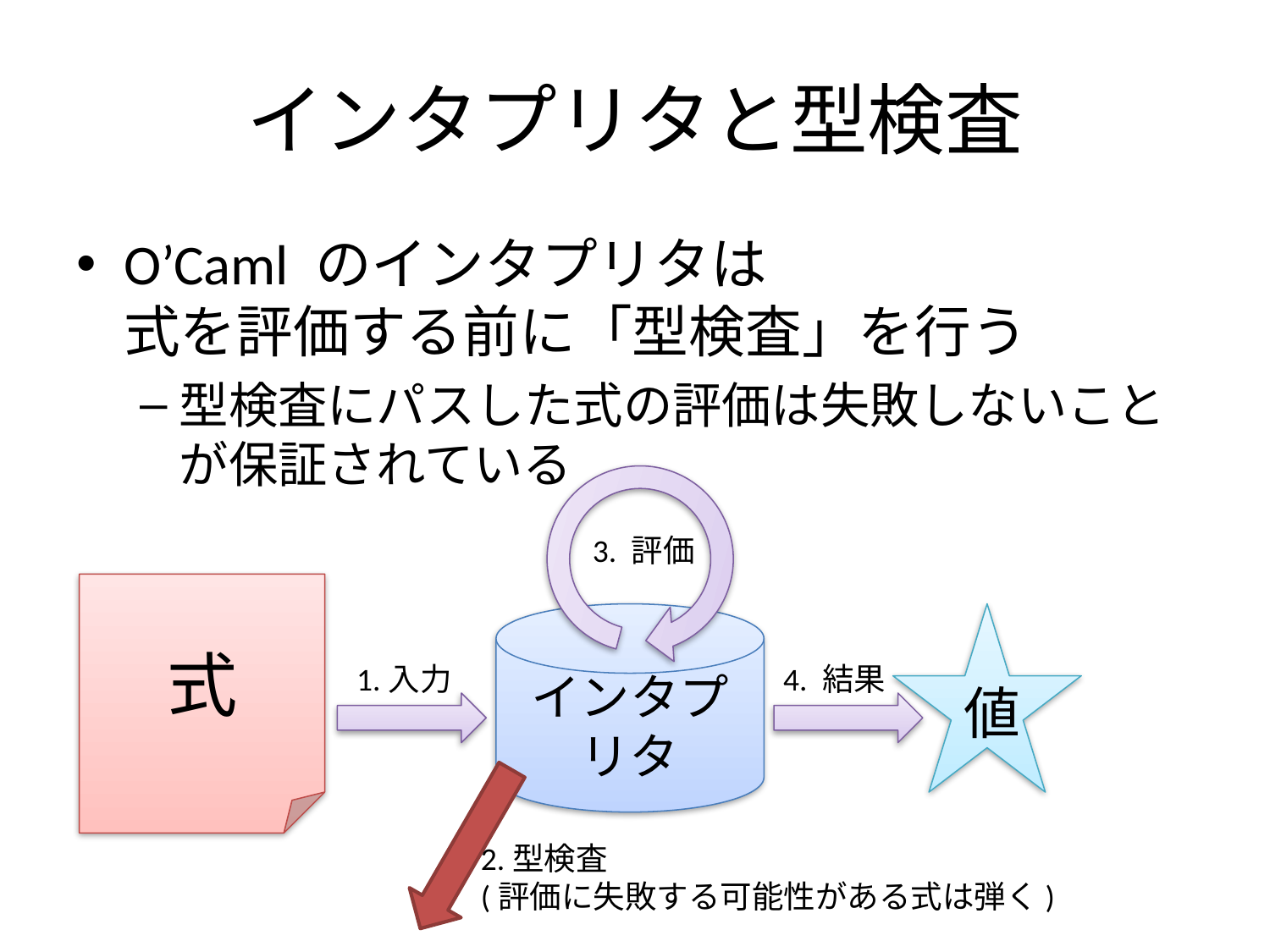

# インタプリタと型検査
O’Caml のインタプリタは
式を評価する前に「型検査」を行う
型検査にパスした式の評価は失敗しないこと
が保証されている

3. 評価
式
インタプリタ
値
1.入力
4. 結果

2.型検査
(評価に失敗する可能性がある式は弾く)